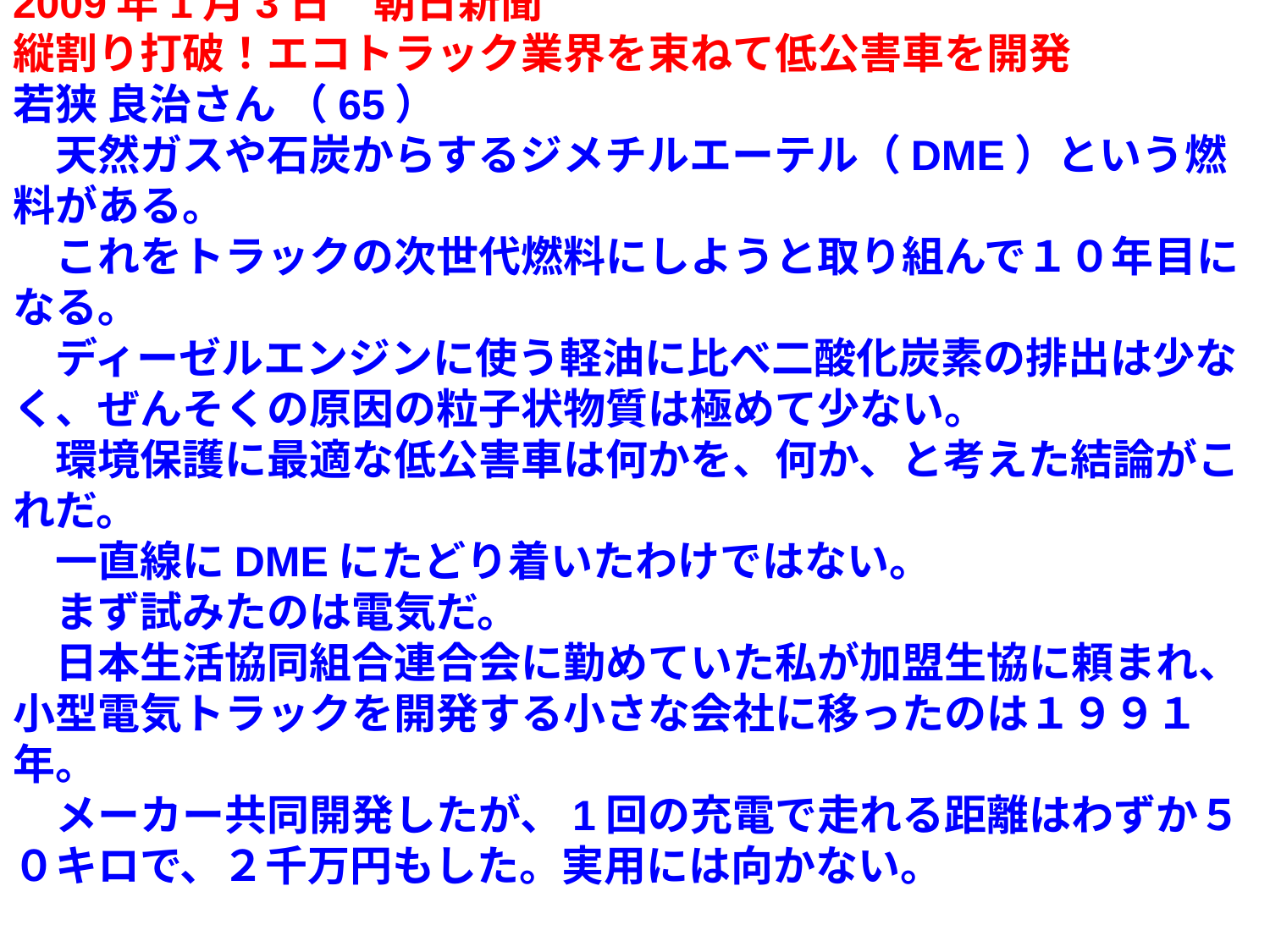

2009年1月3日　朝日新聞
縦割り打破！エコトラック業界を束ねて低公害車を開発
若狭 良治さん （65） 
　天然ガスや石炭からするジメチルエーテル（DME）という燃料がある。
　これをトラックの次世代燃料にしようと取り組んで１０年目になる｡
　ディーゼルエンジンに使う軽油に比べ二酸化炭素の排出は少なく、ぜんそくの原因の粒子状物質は極めて少ない。
　環境保護に最適な低公害車は何かを、何か、と考えた結論がこれだ。
　一直線にDMEにたどり着いたわけではない。
　まず試みたのは電気だ。
　日本生活協同組合連合会に勤めていた私が加盟生協に頼まれ、小型電気トラックを開発する小さな会社に移ったのは１９９１年。
　メーカー共同開発したが、1回の充電で走れる距離はわずか５０キロで、２千万円もした。実用には向かない。